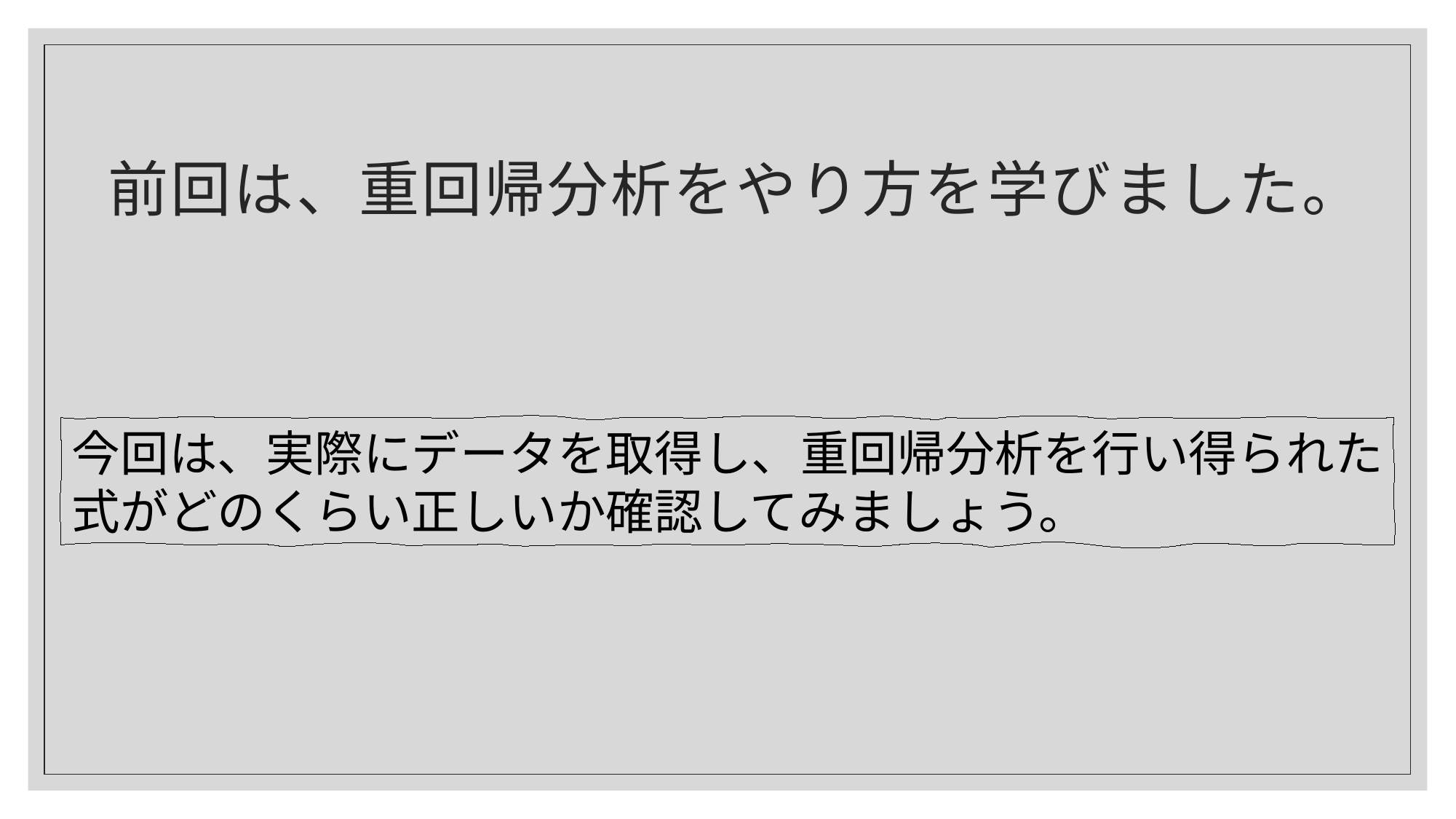

# 前回は、重回帰分析をやり方を学びました。
今回は、実際にデータを取得し、重回帰分析を行い得られた
式がどのくらい正しいか確認してみましょう。